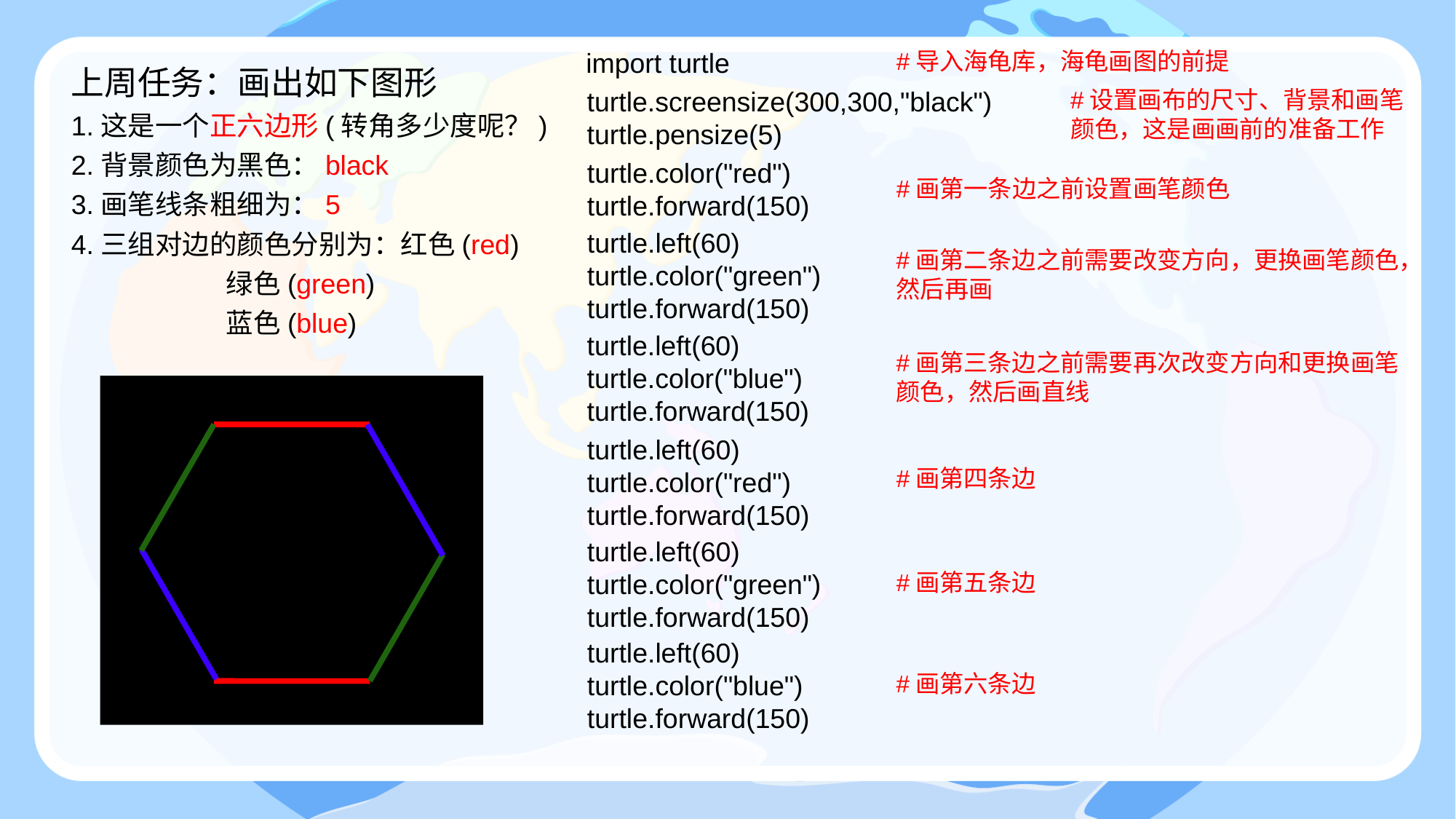

import turtle
#导入海龟库，海龟画图的前提
上周任务：画出如下图形
1.这是一个正六边形(转角多少度呢？)
2.背景颜色为黑色：black
3.画笔线条粗细为：5
4.三组对边的颜色分别为：红色(red)
                        绿色(green)
                        蓝色(blue)
turtle.screensize(300,300,"black")
turtle.pensize(5)
#设置画布的尺寸、背景和画笔颜色，这是画画前的准备工作
turtle.color("red")
turtle.forward(150)
#画第一条边之前设置画笔颜色
turtle.left(60)
turtle.color("green")
turtle.forward(150)
#画第二条边之前需要改变方向，更换画笔颜色，然后再画
turtle.left(60)
turtle.color("blue")
turtle.forward(150)
#画第三条边之前需要再次改变方向和更换画笔颜色，然后画直线

turtle.left(60)
turtle.color("red")
turtle.forward(150)
#画第四条边
turtle.left(60)
turtle.color("green")
turtle.forward(150)

#画第五条边
turtle.left(60)
turtle.color("blue")
turtle.forward(150)
#画第六条边